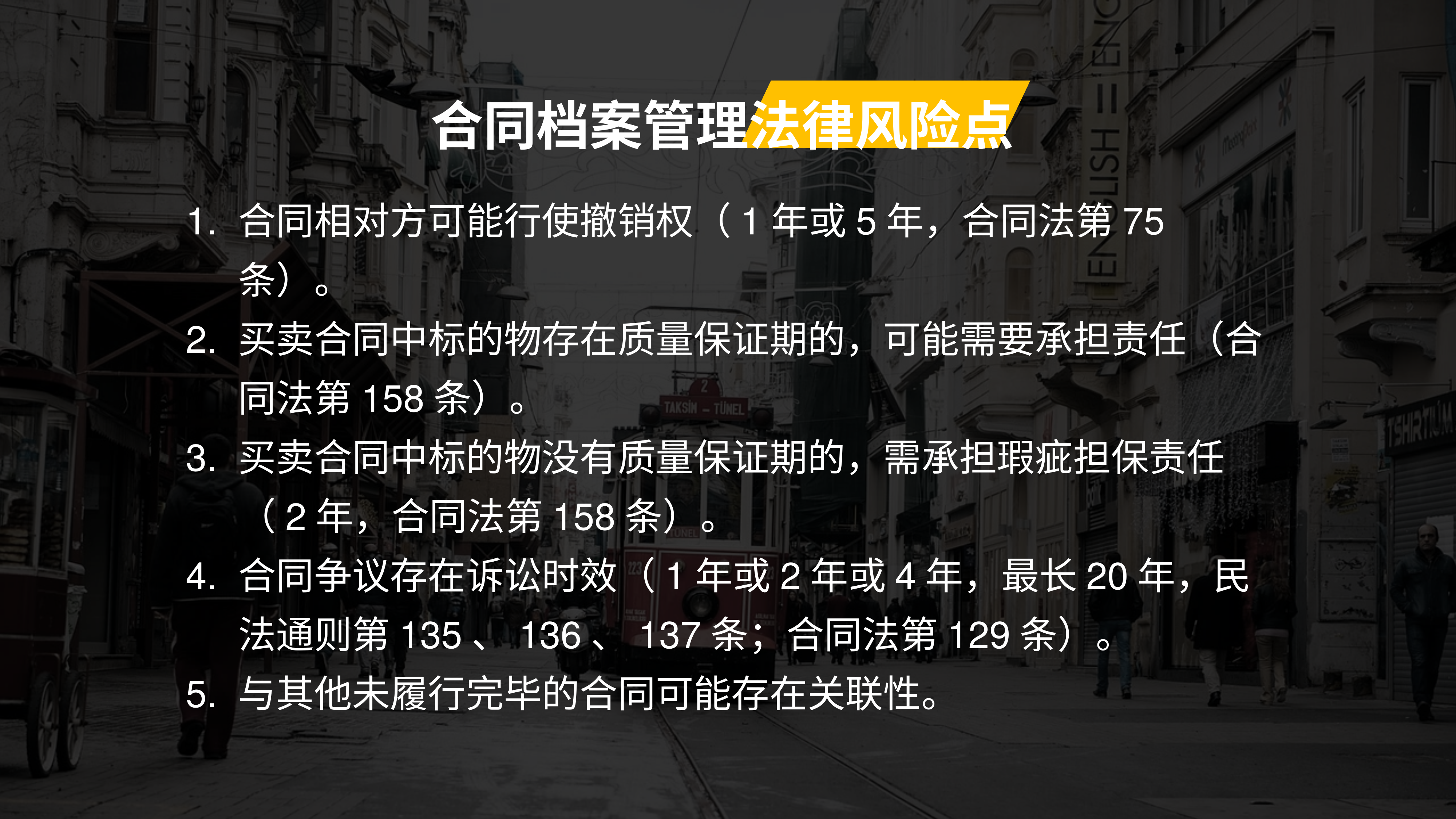

合同档案管理法律风险点

合同相对方可能行使撤销权（1年或5年，合同法第75条）。
买卖合同中标的物存在质量保证期的，可能需要承担责任（合同法第158条）。
买卖合同中标的物没有质量保证期的，需承担瑕疵担保责任（2年，合同法第158条）。
合同争议存在诉讼时效（1年或2年或4年，最长20年，民法通则第135、136、137条；合同法第129条）。
与其他未履行完毕的合同可能存在关联性。